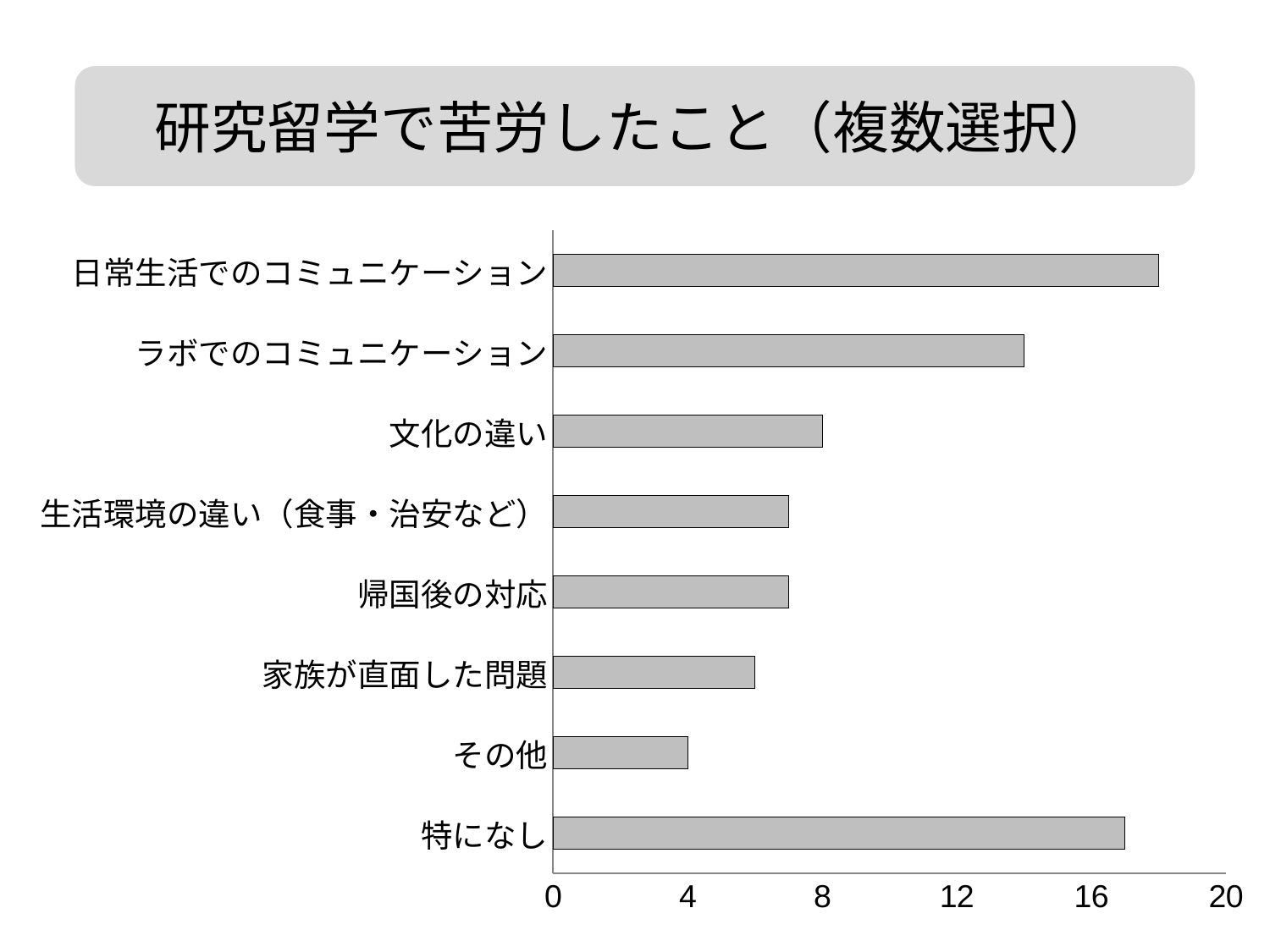

研究留学で苦労したこと（複数選択）

### Chart

| Category |  |
|---|---|
| 特になし | 17.0 |
| その他 | 4.0 |
| 家族が直面した問題 | 6.0 |
| 帰国後の対応 | 7.0 |
| 生活環境の違い（食事・治安など） | 7.0 |
| 文化の違い | 8.0 |
| ラボでのコミュニケーション | 14.0 |
| 日常生活でのコミュニケーション | 18.0 |